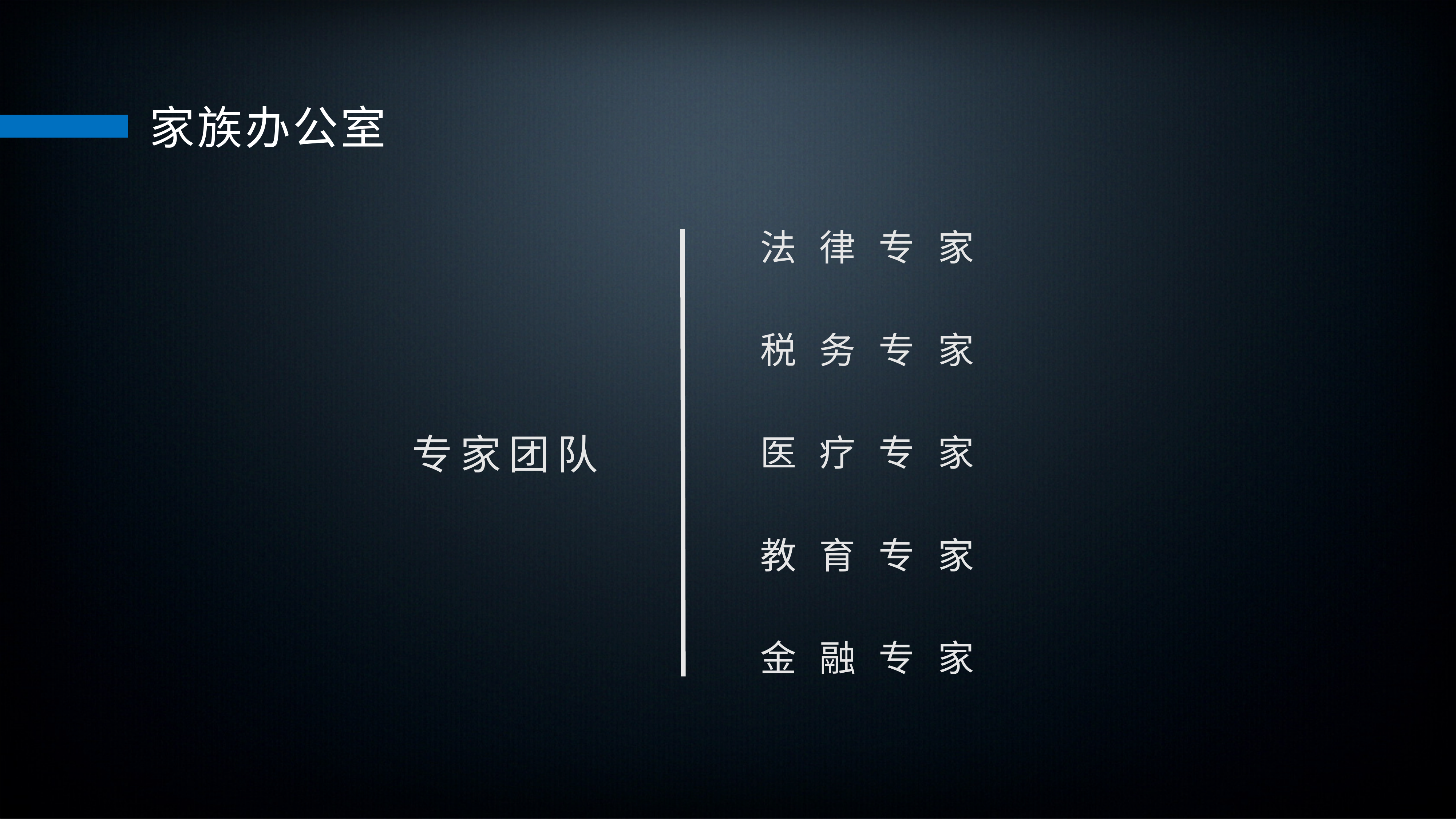

家族办公室

法律专家

税务专家
医疗专家
专家团队
教育专家
金融专家